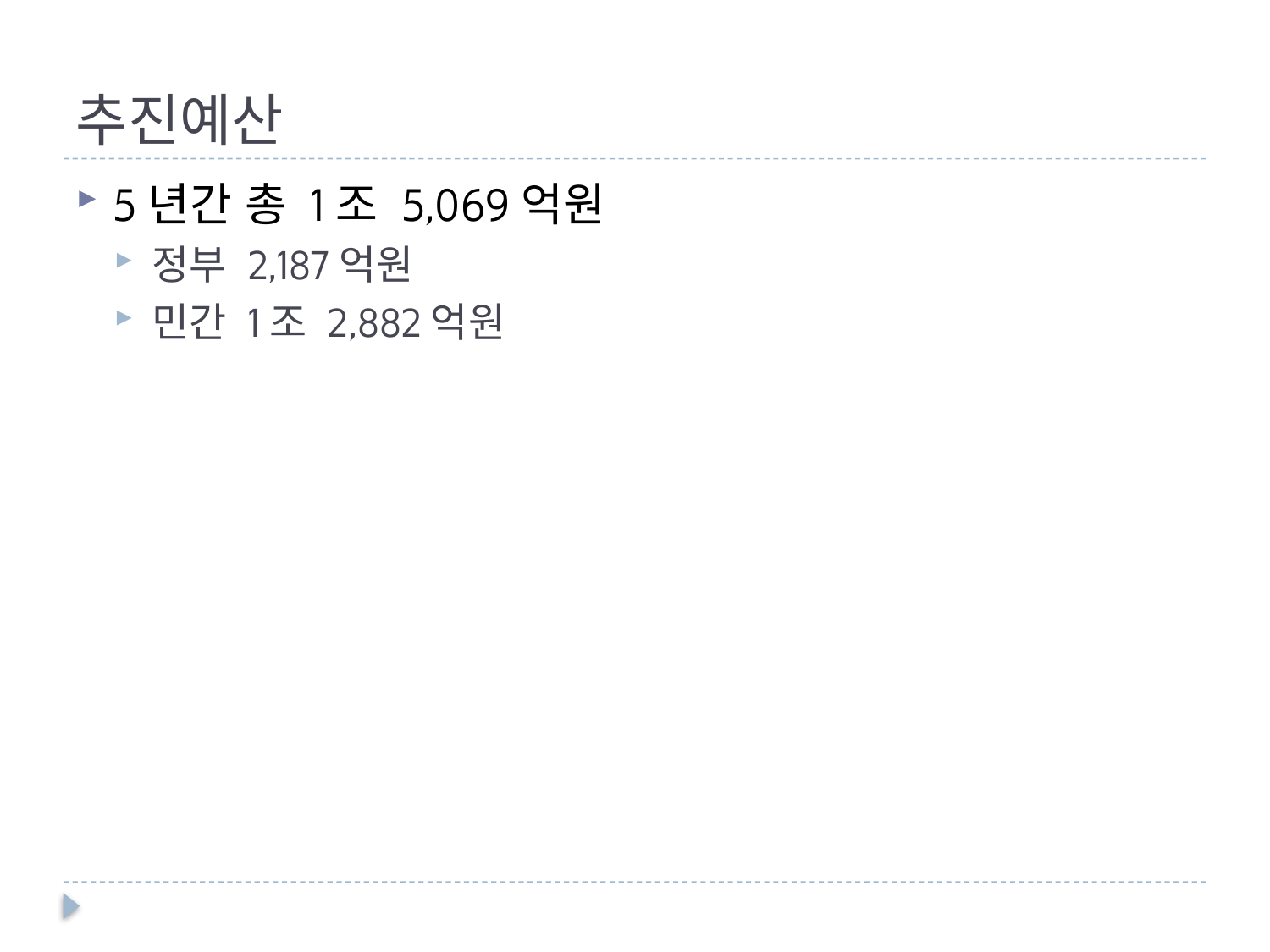

# 추진예산
5년간 총 1조 5,069억원
정부 2,187억원
민간 1조 2,882억원